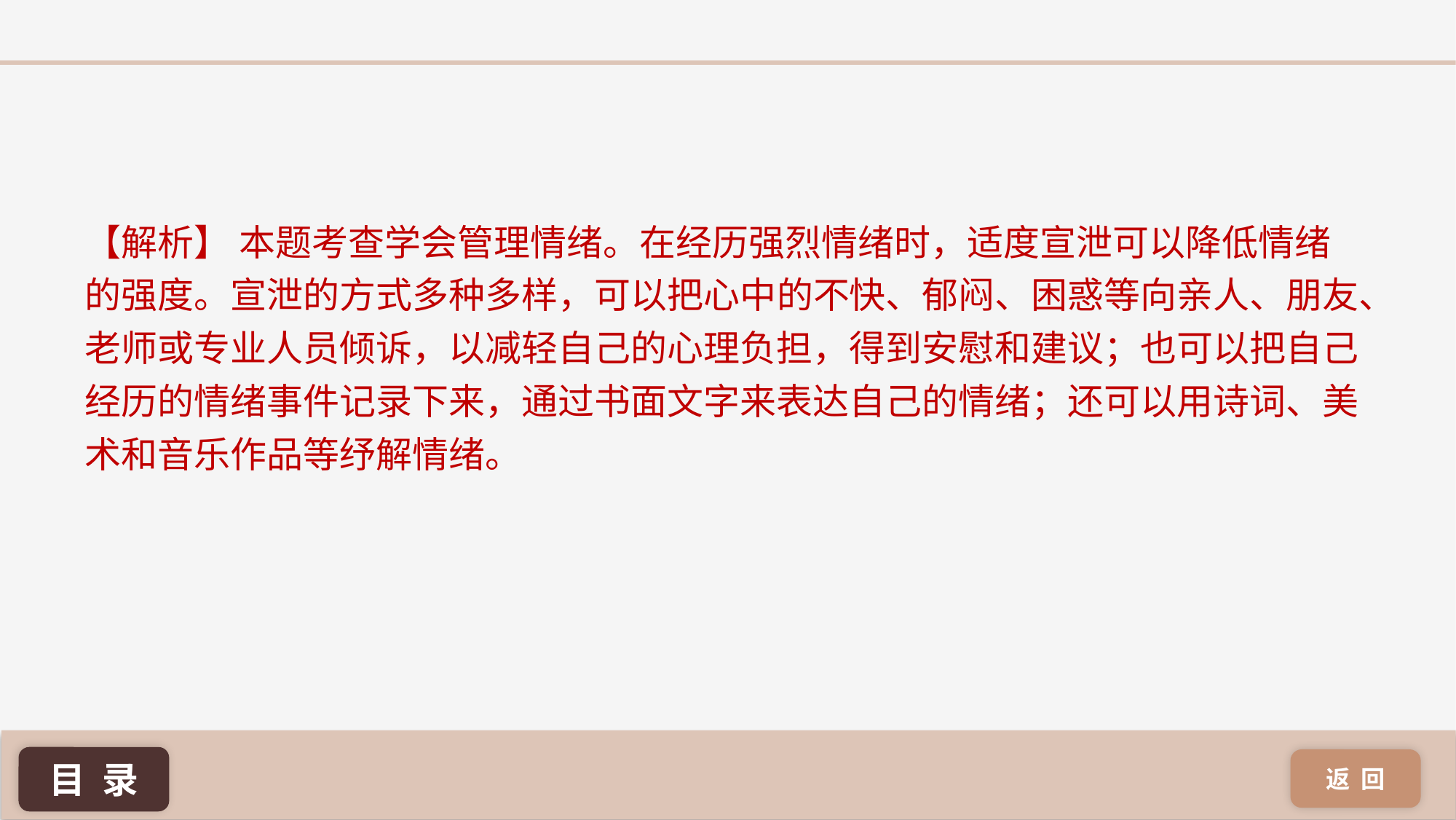

【解析】 本题考查学会管理情绪。在经历强烈情绪时，适度宣泄可以降低情绪的强度。宣泄的方式多种多样，可以把心中的不快、郁闷、困惑等向亲人、朋友、老师或专业人员倾诉，以减轻自己的心理负担，得到安慰和建议；也可以把自己经历的情绪事件记录下来，通过书面文字来表达自己的情绪；还可以用诗词、美术和音乐作品等纾解情绪。
返  回